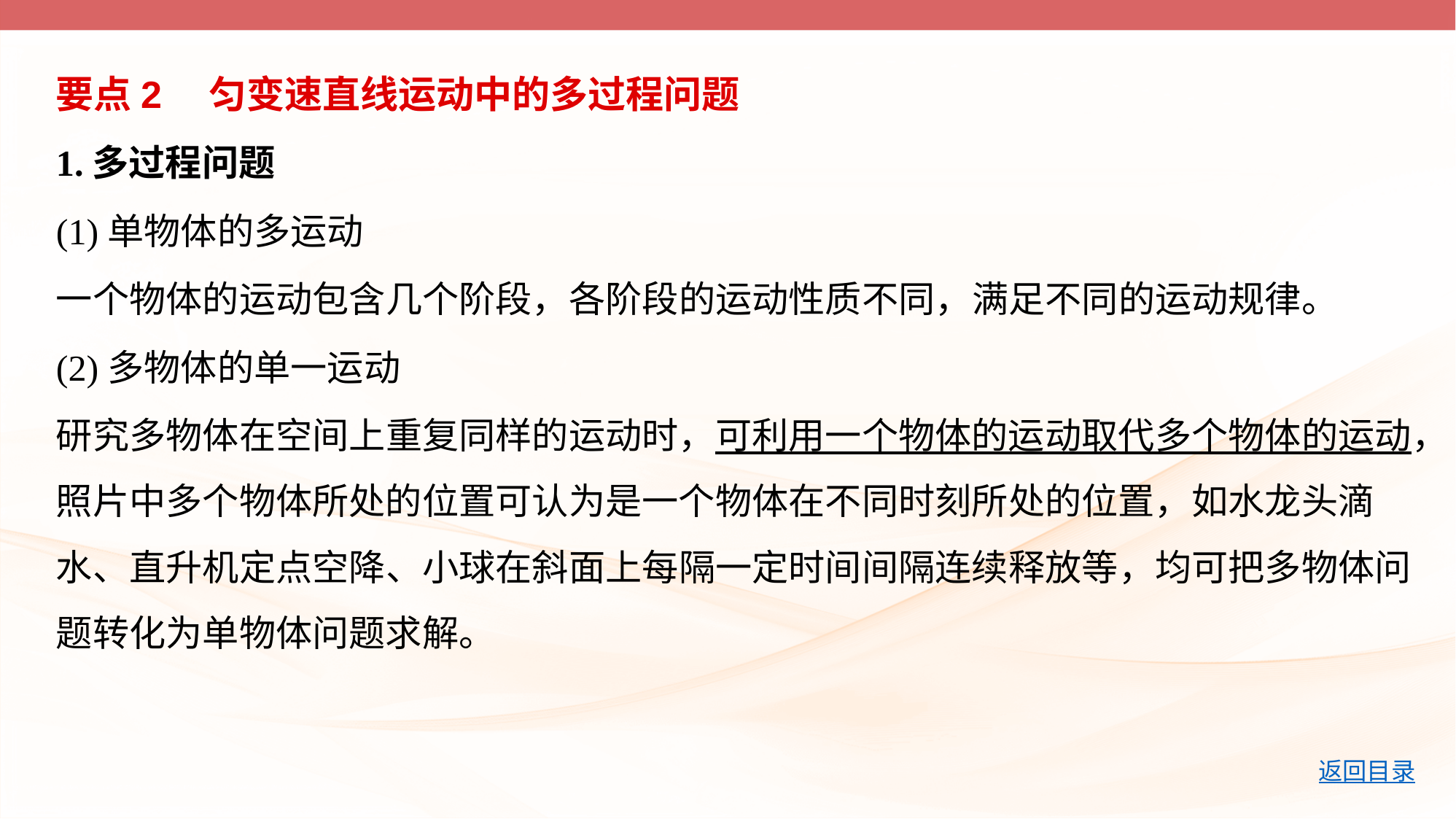

要点2　匀变速直线运动中的多过程问题
1.多过程问题
(1)单物体的多运动
一个物体的运动包含几个阶段，各阶段的运动性质不同，满足不同的运动规律。
(2)多物体的单一运动
研究多物体在空间上重复同样的运动时，可利用一个物体的运动取代多个物体的运动，
照片中多个物体所处的位置可认为是一个物体在不同时刻所处的位置，如水龙头滴
水、直升机定点空降、小球在斜面上每隔一定时间间隔连续释放等，均可把多物体问
题转化为单物体问题求解。